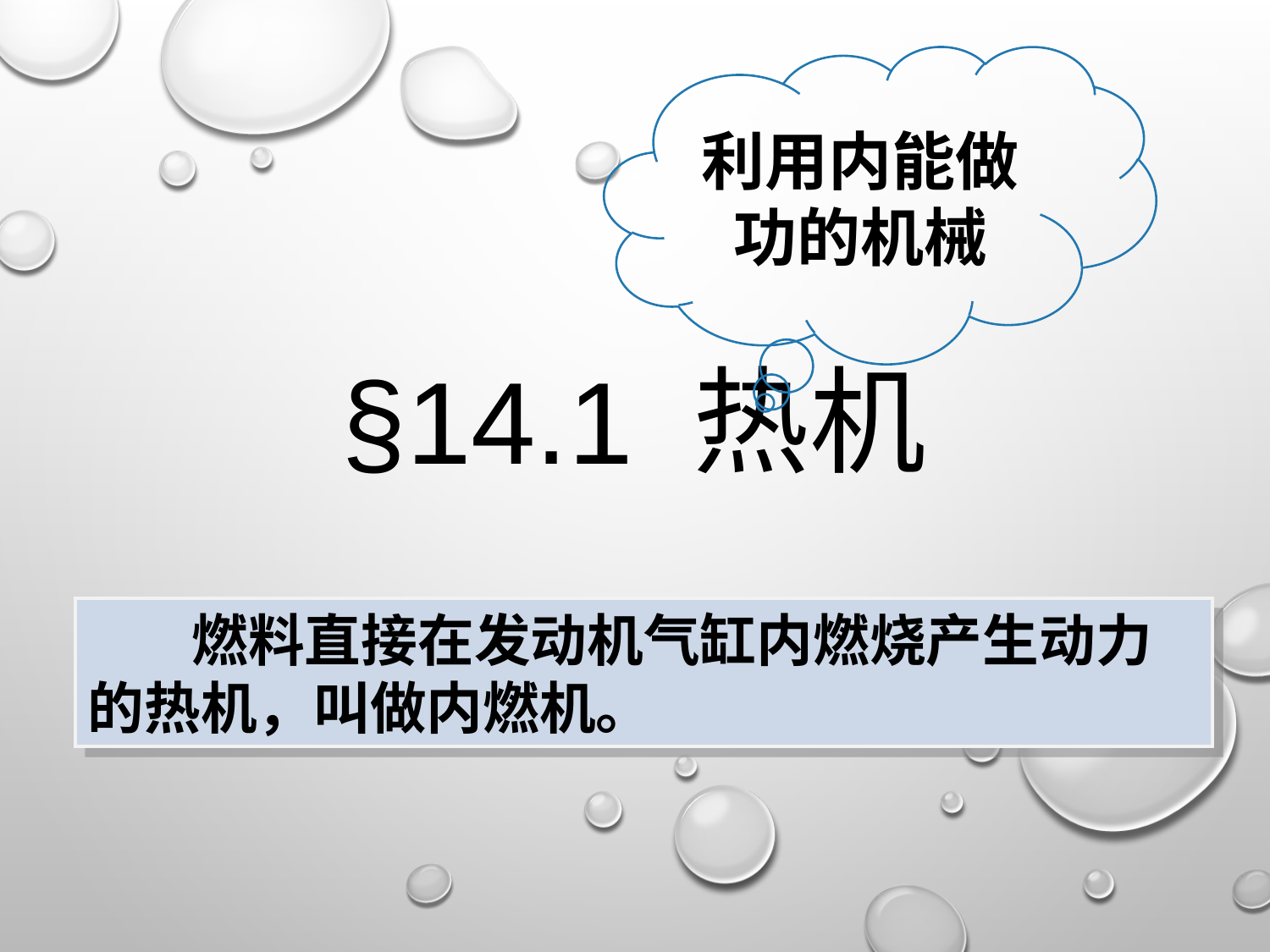

利用内能做功的机械
# §14.1 热机
       燃料直接在发动机气缸内燃烧产生动力的热机，叫做内燃机。